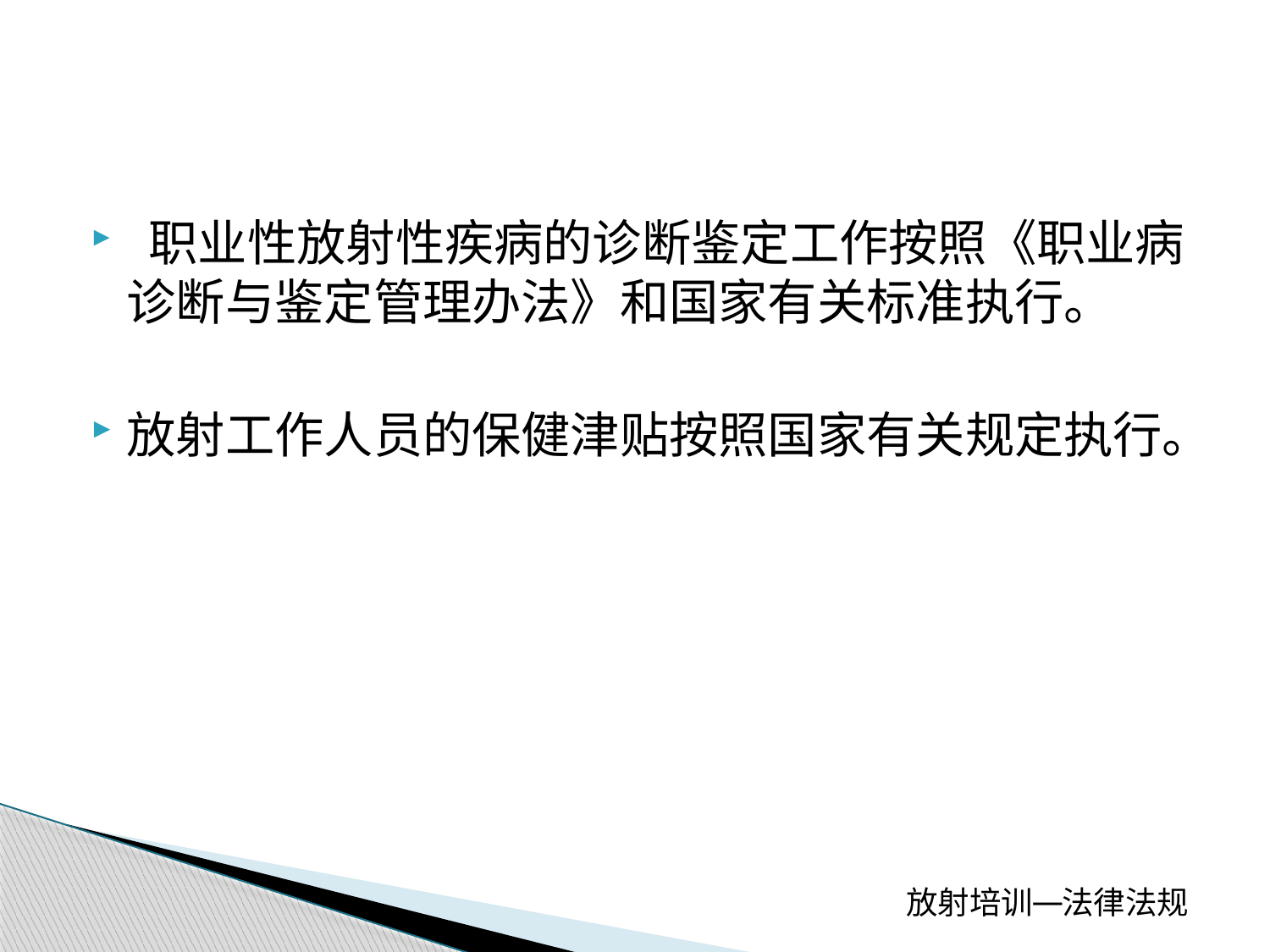

#
 职业性放射性疾病的诊断鉴定工作按照《职业病诊断与鉴定管理办法》和国家有关标准执行。

放射工作人员的保健津贴按照国家有关规定执行。
放射培训—法律法规